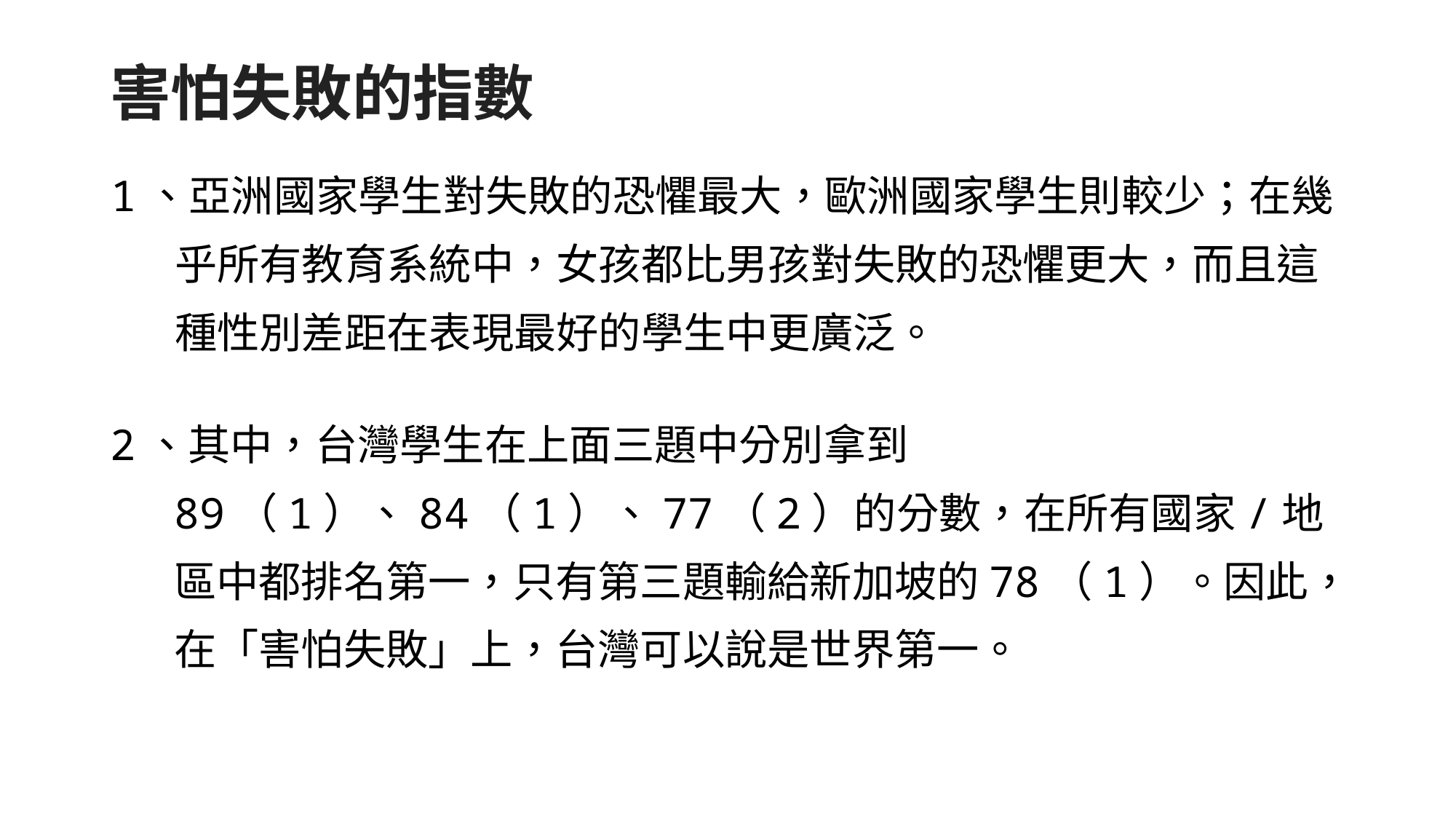

害怕失敗的指數
# 1、亞洲國家學生對失敗的恐懼最大，歐洲國家學生則較少；在幾乎所有教育系統中，女孩都比男孩對失敗的恐懼更大，而且這種性別差距在表現最好的學生中更廣泛。
2、其中，台灣學生在上面三題中分別拿到89（1）、84（1）、77（2）的分數，在所有國家/地區中都排名第一，只有第三題輸給新加坡的78（1）。因此，在「害怕失敗」上，台灣可以說是世界第一。